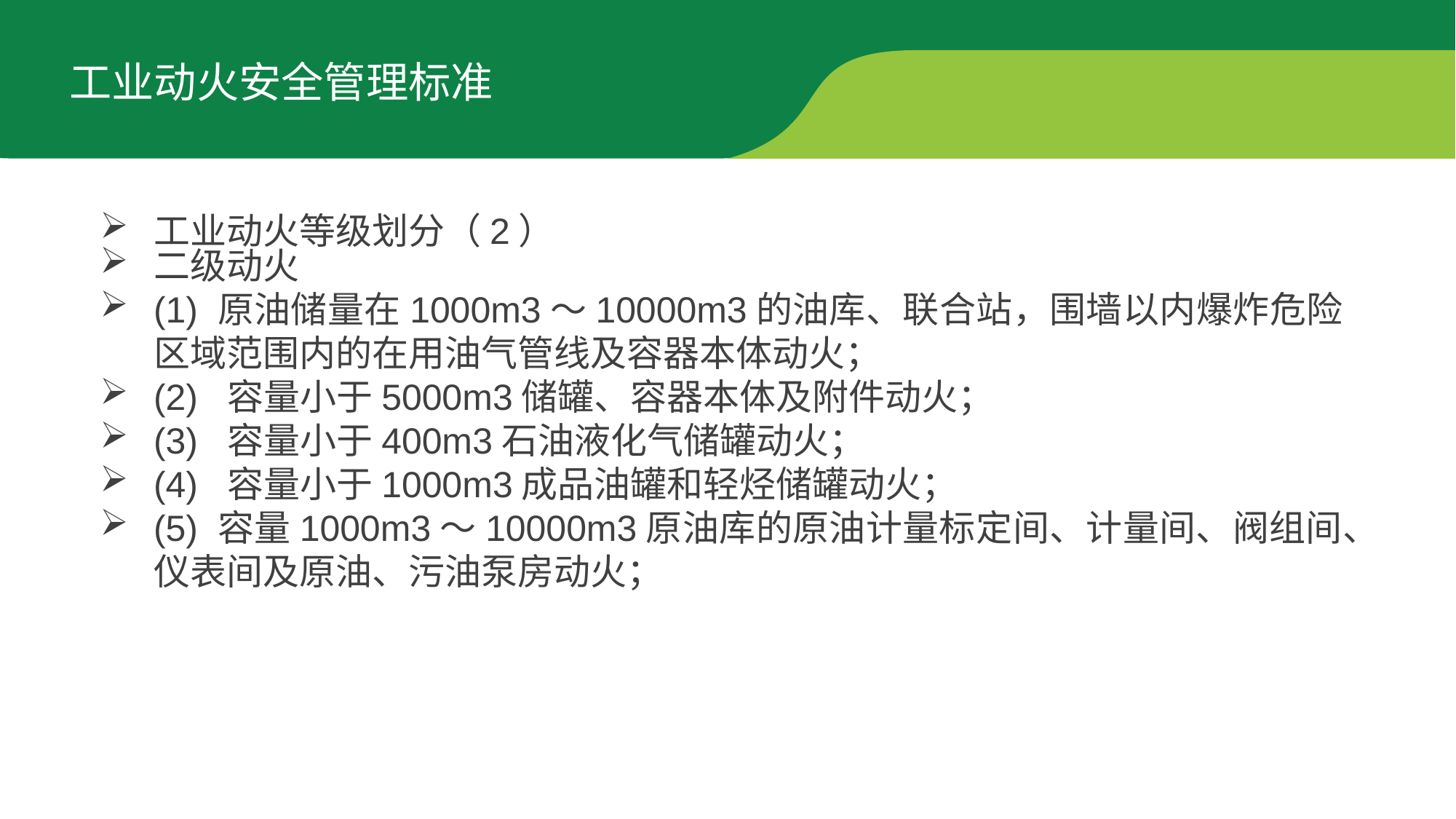

工业动火安全管理标准

工业动火等级划分（2）
二级动火
(1) 原油储量在1000m3～10000m3的油库、联合站，围墙以内爆炸危险区域范围内的在用油气管线及容器本体动火；
(2)  容量小于5000m3储罐、容器本体及附件动火；
(3)  容量小于400m3石油液化气储罐动火；
(4)  容量小于1000m3成品油罐和轻烃储罐动火；
(5) 容量1000m3～10000m3原油库的原油计量标定间、计量间、阀组间、仪表间及原油、污油泵房动火；